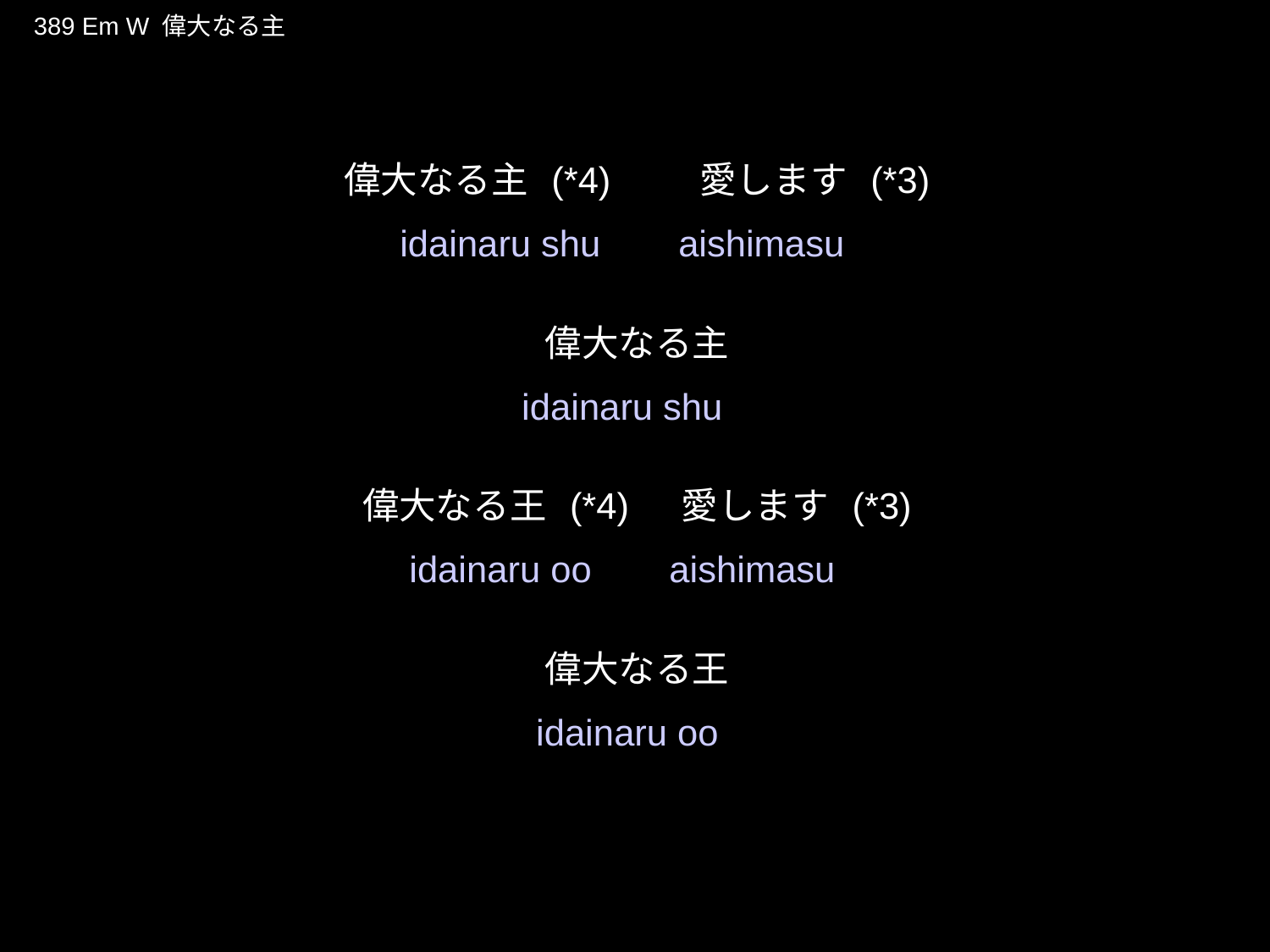

いだいなるしゅ
★W
389 Em W 偉大なる主
★５
偉大なる主 (*4)　　愛します (*3)
偉大なる主
偉大なる王 (*4)　愛します (*3)
偉大なる王
idainaru shu 　aishimasu
idainaru shu
idainaru oo 　aishimasu
idainaru oo